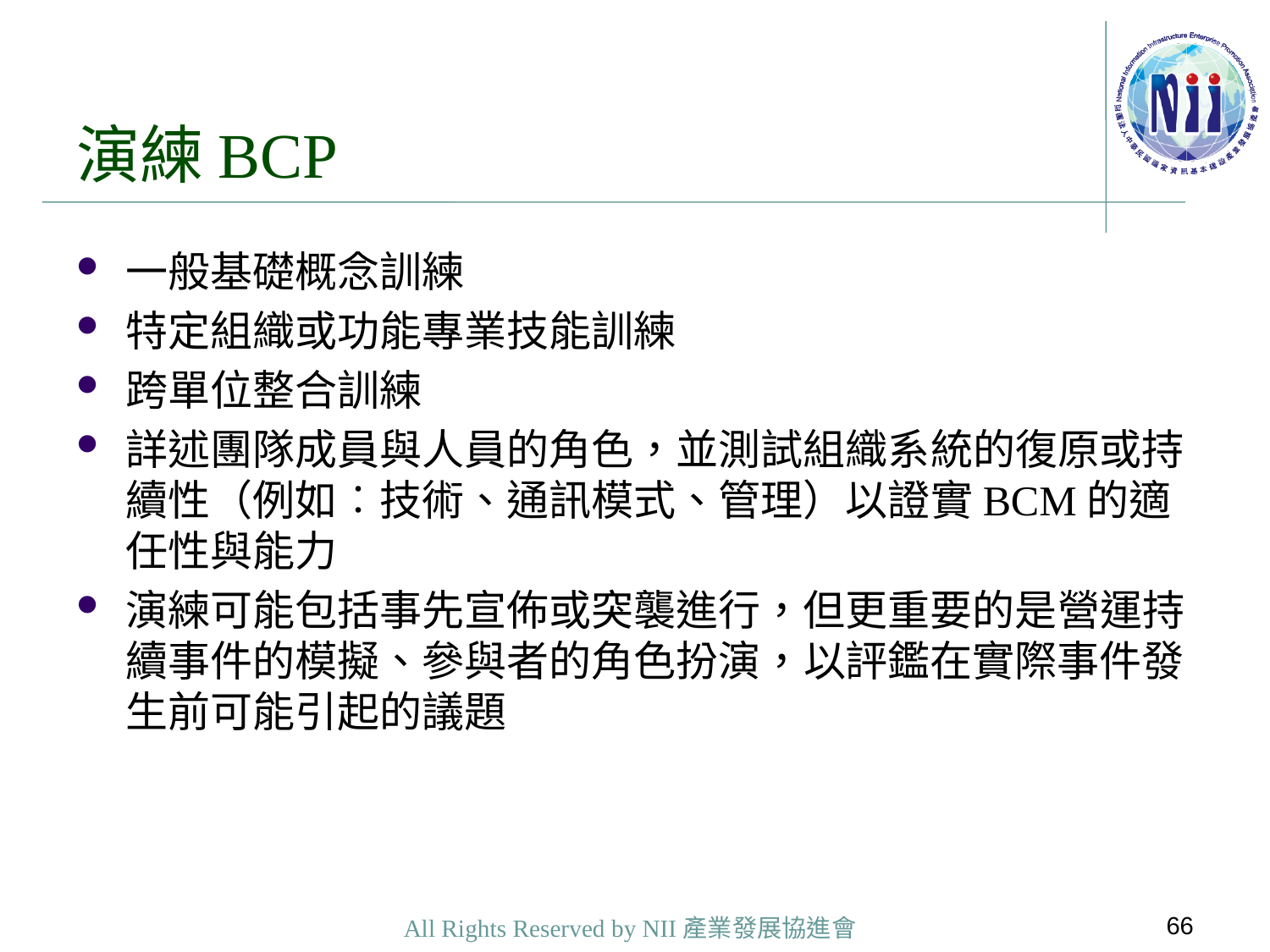

# 演練BCP
一般基礎概念訓練
特定組織或功能專業技能訓練
跨單位整合訓練
詳述團隊成員與人員的角色，並測試組織系統的復原或持續性（例如︰技術、通訊模式、管理）以證實BCM的適任性與能力
演練可能包括事先宣佈或突襲進行，但更重要的是營運持續事件的模擬、參與者的角色扮演，以評鑑在實際事件發生前可能引起的議題

66
All Rights Reserved by NII產業發展協進會